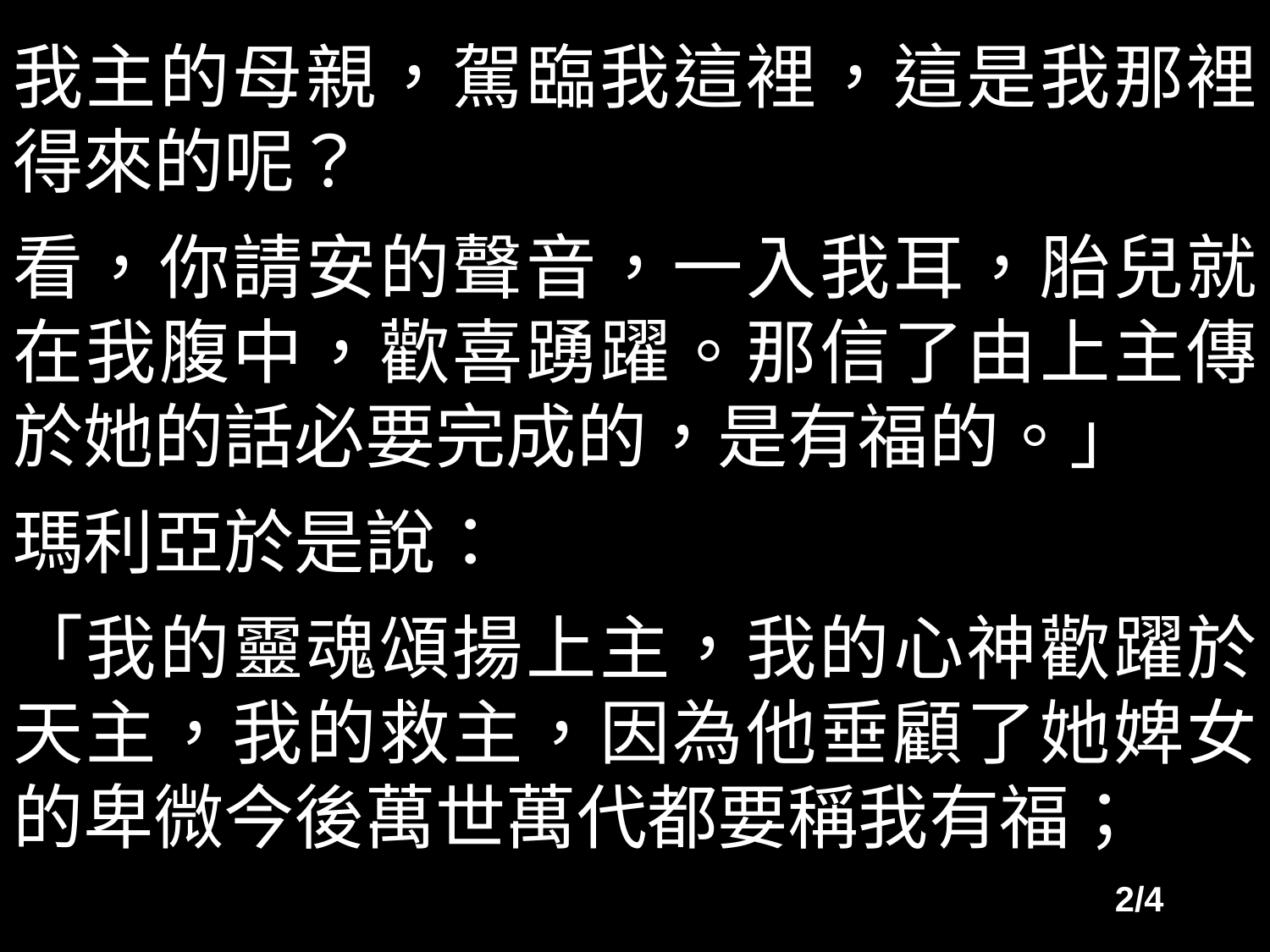

我主的母親，駕臨我這裡，這是我那裡得來的呢？
看，你請安的聲音，一入我耳，胎兒就在我腹中，歡喜踴躍。那信了由上主傳於她的話必要完成的，是有福的。」
瑪利亞於是說：
「我的靈魂頌揚上主，我的心神歡躍於天主，我的救主，因為他垂顧了她婢女的卑微今後萬世萬代都要稱我有福；
2/4